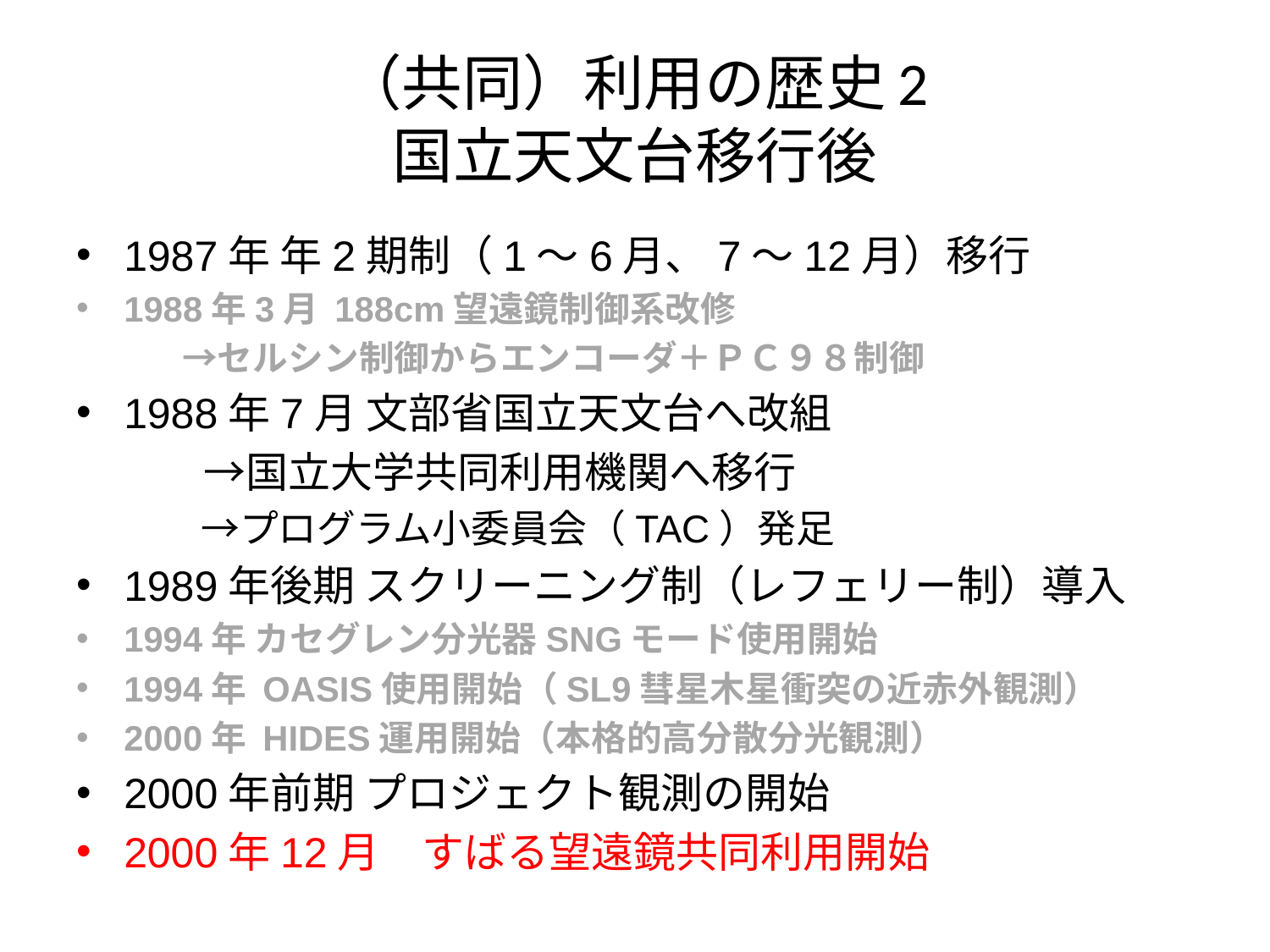

# （共同）利用の歴史2 国立天文台移行後
1987年 年2期制（1～6月、7～12月）移行
1988年3月 188cm望遠鏡制御系改修
　　　→セルシン制御からエンコーダ＋ＰＣ９８制御
1988年7月 文部省国立天文台へ改組
　　　→国立大学共同利用機関へ移行
　　　 →プログラム小委員会（TAC）発足
1989年後期 スクリーニング制（レフェリー制）導入
1994年 カセグレン分光器SNGモード使用開始
1994年 OASIS使用開始（SL9彗星木星衝突の近赤外観測）
2000年 HIDES運用開始（本格的高分散分光観測）
2000年前期 プロジェクト観測の開始
2000年12月　すばる望遠鏡共同利用開始